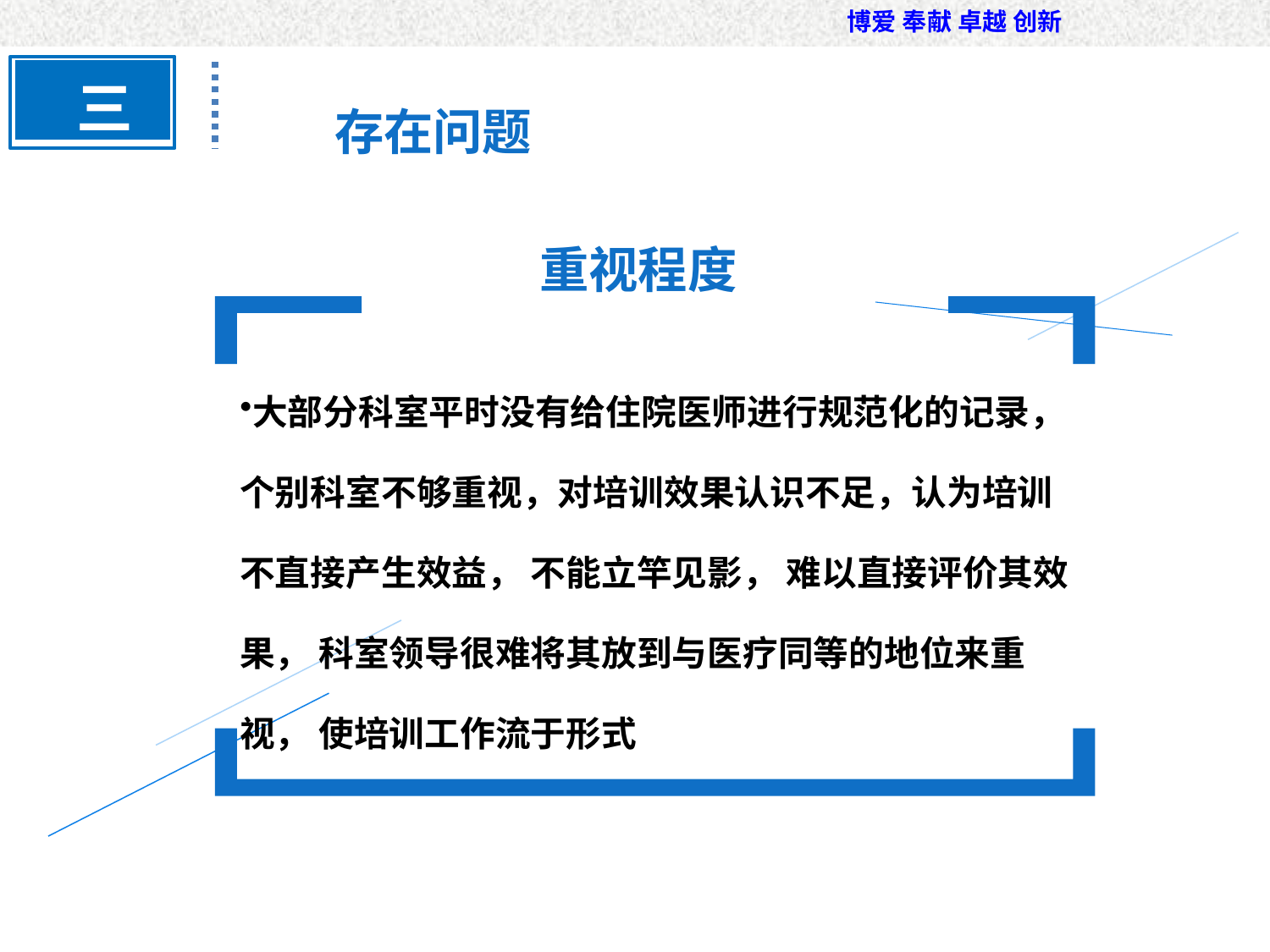

三
             存在问题
重视程度
大部分科室平时没有给住院医师进行规范化的记录，个别科室不够重视，对培训效果认识不足，认为培训不直接产生效益， 不能立竿见影， 难以直接评价其效果， 科室领导很难将其放到与医疗同等的地位来重视， 使培训工作流于形式